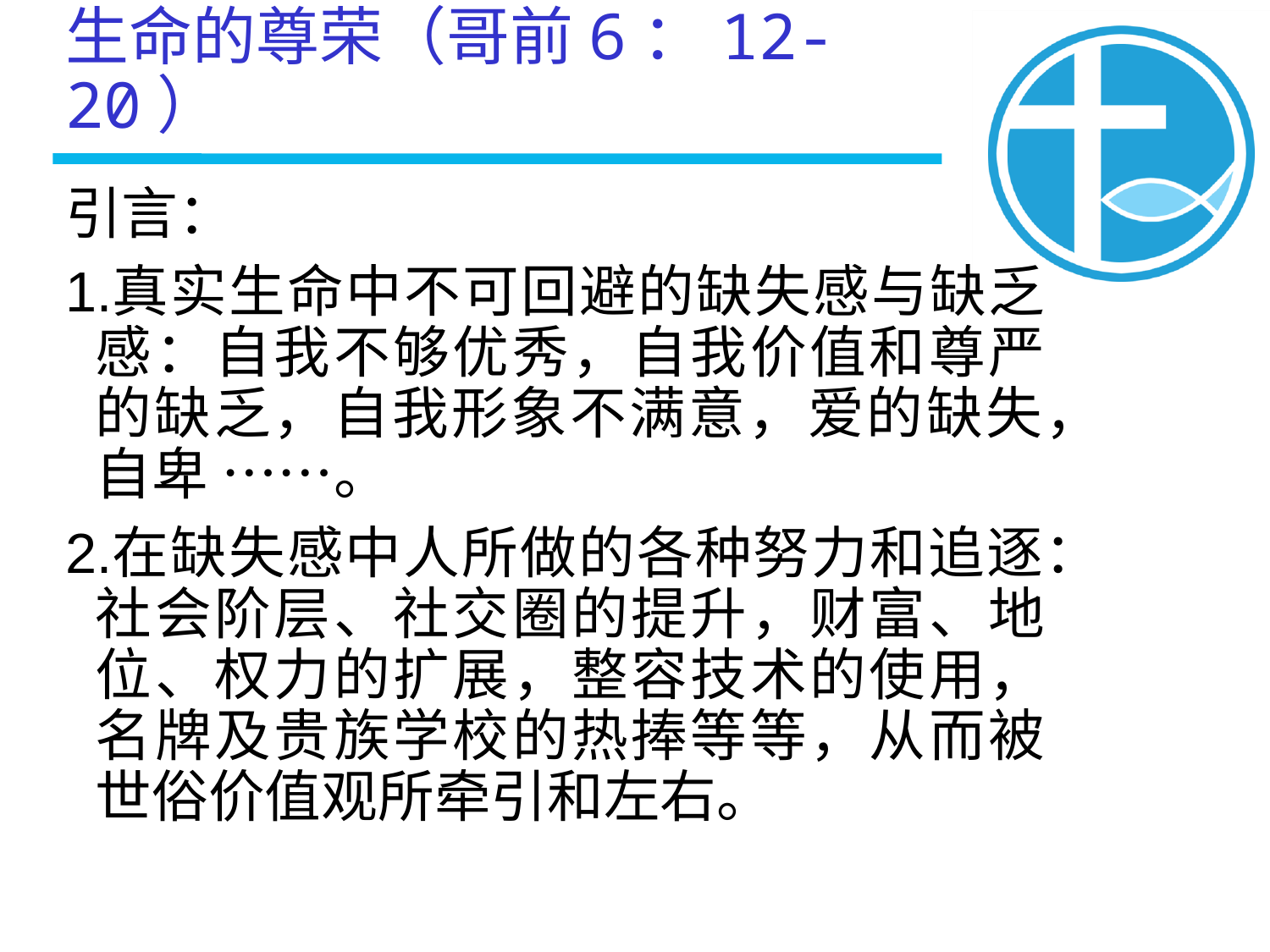

生命的尊荣（哥前6：12-20）
引言：
真实生命中不可回避的缺失感与缺乏感：自我不够优秀，自我价值和尊严的缺乏，自我形象不满意，爱的缺失，自卑 ……。
在缺失感中人所做的各种努力和追逐：社会阶层、社交圈的提升，财富、地位、权力的扩展，整容技术的使用，名牌及贵族学校的热捧等等，从而被世俗价值观所牵引和左右。